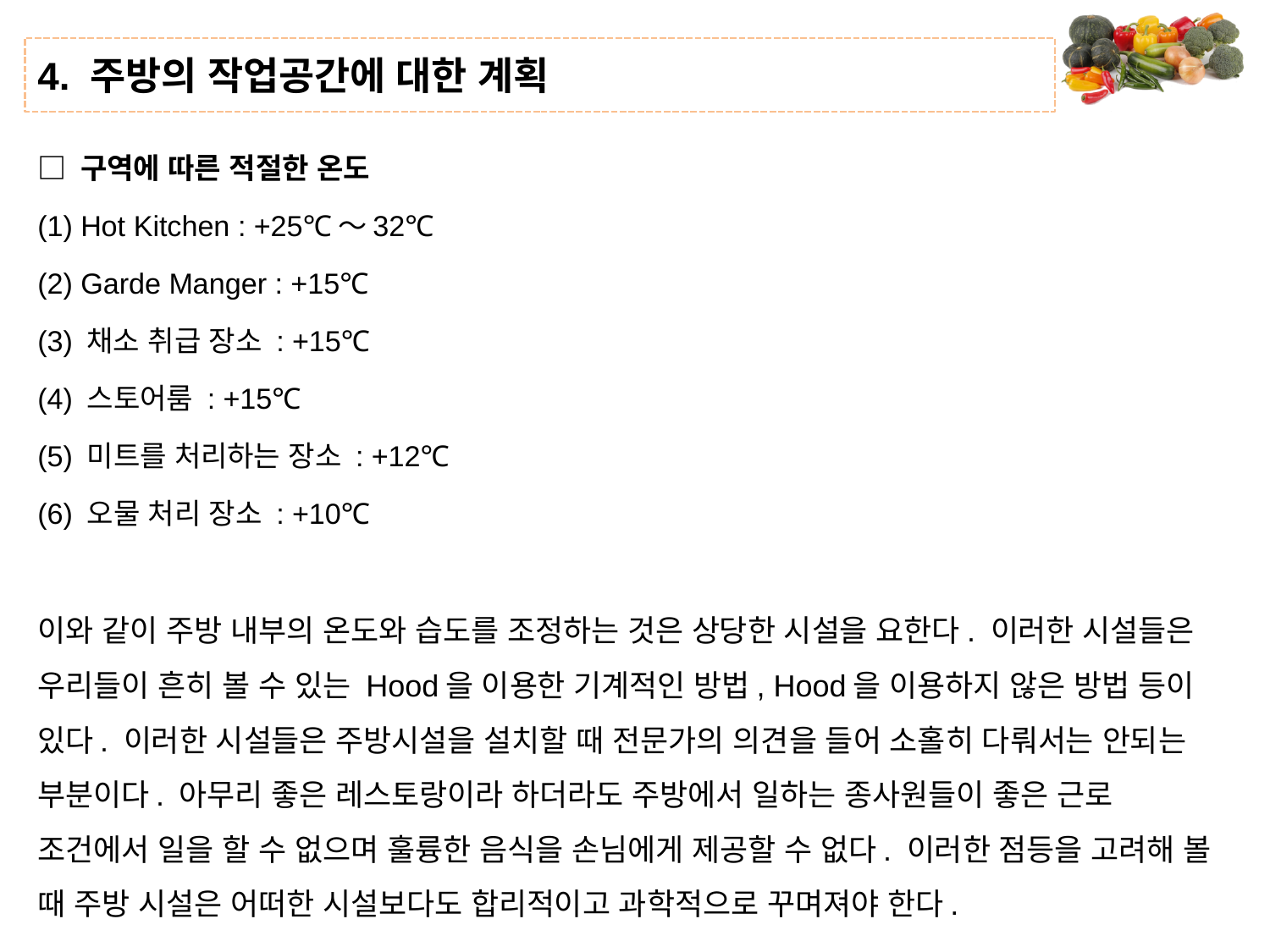

# 4. 주방의 작업공간에 대한 계획
□ 구역에 따른 적절한 온도
(1) Hot Kitchen : +25℃～32℃
(2) Garde Manger : +15℃
(3) 채소 취급 장소 : +15℃
(4) 스토어룸 : +15℃
(5) 미트를 처리하는 장소 : +12℃
(6) 오물 처리 장소 : +10℃

이와 같이 주방 내부의 온도와 습도를 조정하는 것은 상당한 시설을 요한다. 이러한 시설들은 우리들이 흔히 볼 수 있는 Hood을 이용한 기계적인 방법, Hood을 이용하지 않은 방법 등이 있다. 이러한 시설들은 주방시설을 설치할 때 전문가의 의견을 들어 소홀히 다뤄서는 안되는 부분이다. 아무리 좋은 레스토랑이라 하더라도 주방에서 일하는 종사원들이 좋은 근로 조건에서 일을 할 수 없으며 훌륭한 음식을 손님에게 제공할 수 없다. 이러한 점등을 고려해 볼 때 주방 시설은 어떠한 시설보다도 합리적이고 과학적으로 꾸며져야 한다.